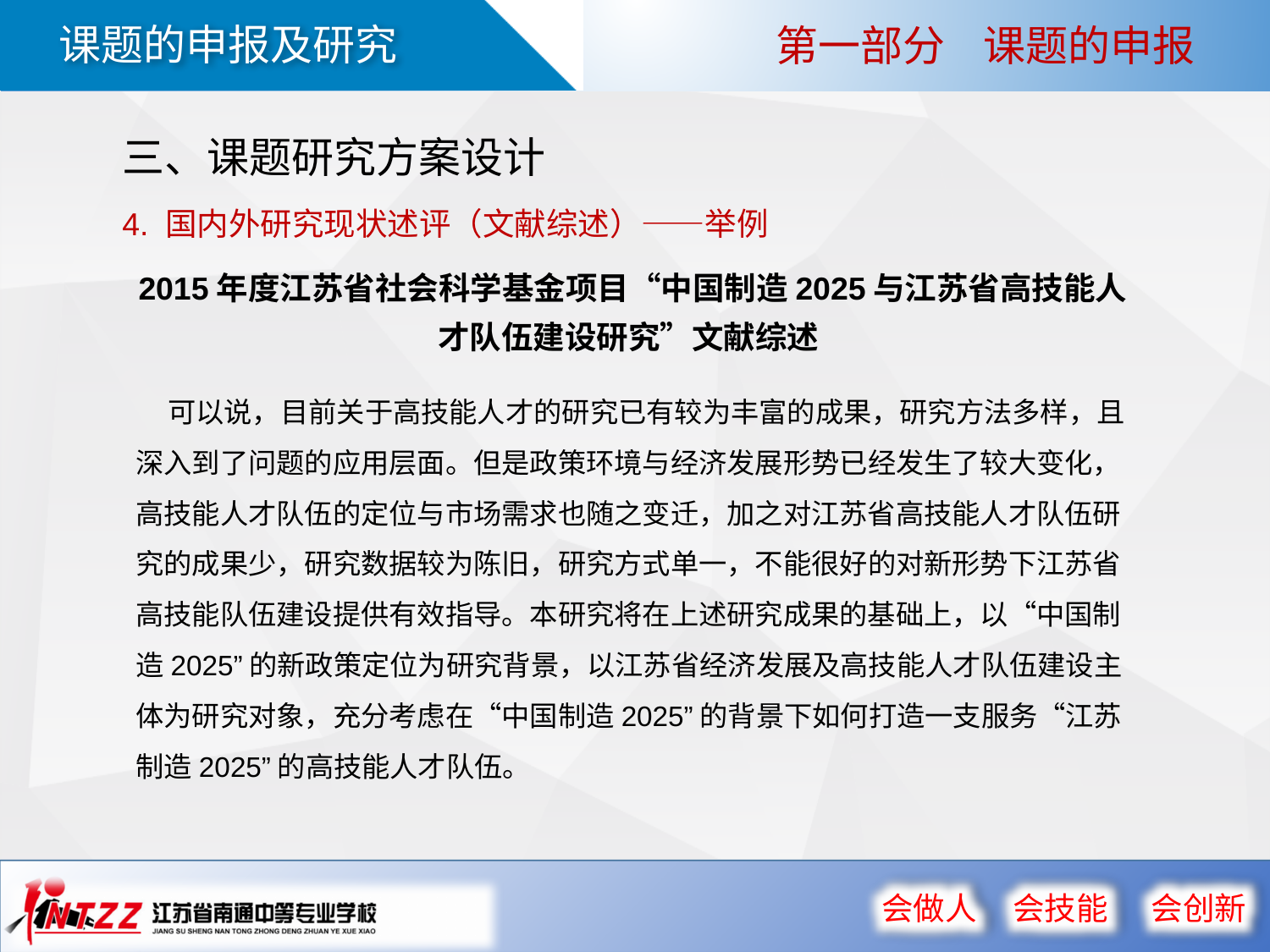

第一部分    课题的申报
三、课题研究方案设计
4. 国内外研究现状述评（文献综述）——举例

 2015年度江苏省社会科学基金项目“中国制造2025与江苏省高技能人才队伍建设研究”文献综述
    可以说，目前关于高技能人才的研究已有较为丰富的成果，研究方法多样，且深入到了问题的应用层面。但是政策环境与经济发展形势已经发生了较大变化，高技能人才队伍的定位与市场需求也随之变迁，加之对江苏省高技能人才队伍研究的成果少，研究数据较为陈旧，研究方式单一，不能很好的对新形势下江苏省高技能队伍建设提供有效指导。本研究将在上述研究成果的基础上，以“中国制造2025”的新政策定位为研究背景，以江苏省经济发展及高技能人才队伍建设主体为研究对象，充分考虑在“中国制造2025”的背景下如何打造一支服务“江苏制造2025”的高技能人才队伍。